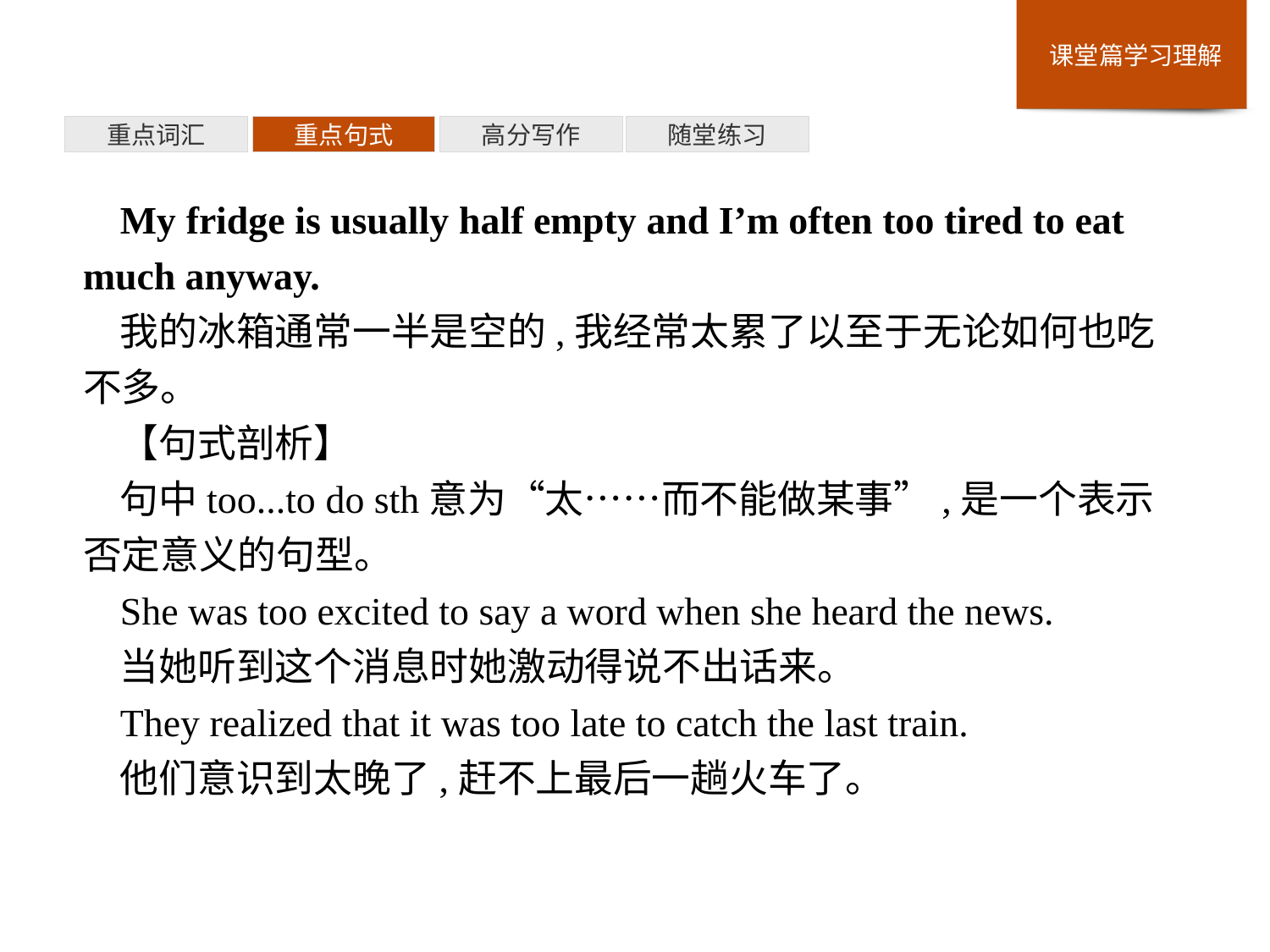

重点词汇
重点句式
高分写作
随堂练习
My fridge is usually half empty and I’m often too tired to eat much anyway.
我的冰箱通常一半是空的,我经常太累了以至于无论如何也吃不多。
【句式剖析】
句中too...to do sth意为“太……而不能做某事”,是一个表示否定意义的句型。
She was too excited to say a word when she heard the news.
当她听到这个消息时她激动得说不出话来。
They realized that it was too late to catch the last train.
他们意识到太晚了,赶不上最后一趟火车了。